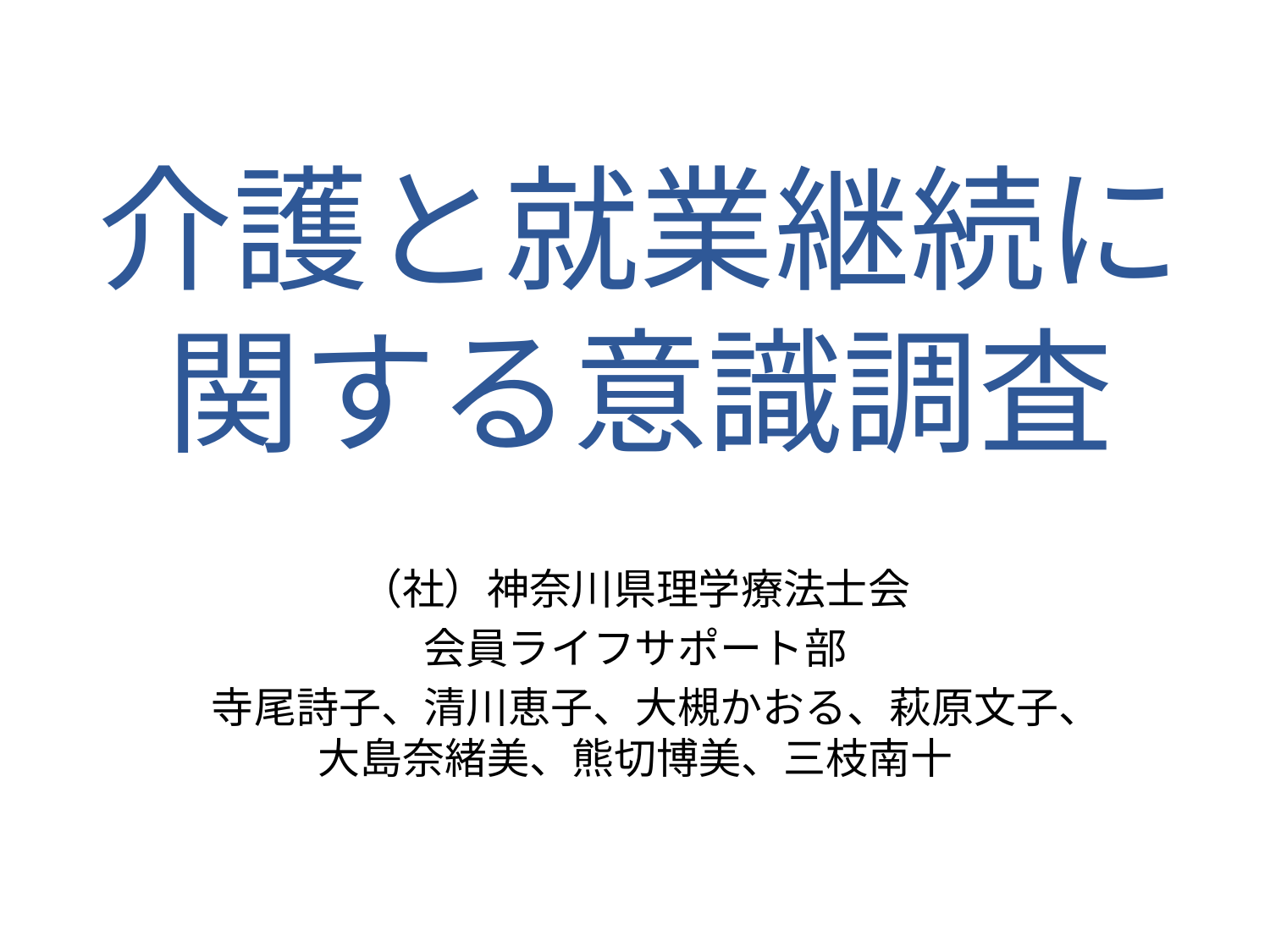

# 介護と就業継続に 関する意識調査
（社）神奈川県理学療法士会
会員ライフサポート部
寺尾詩子、清川恵子、大槻かおる、萩原文子、大島奈緒美、熊切博美、三枝南十